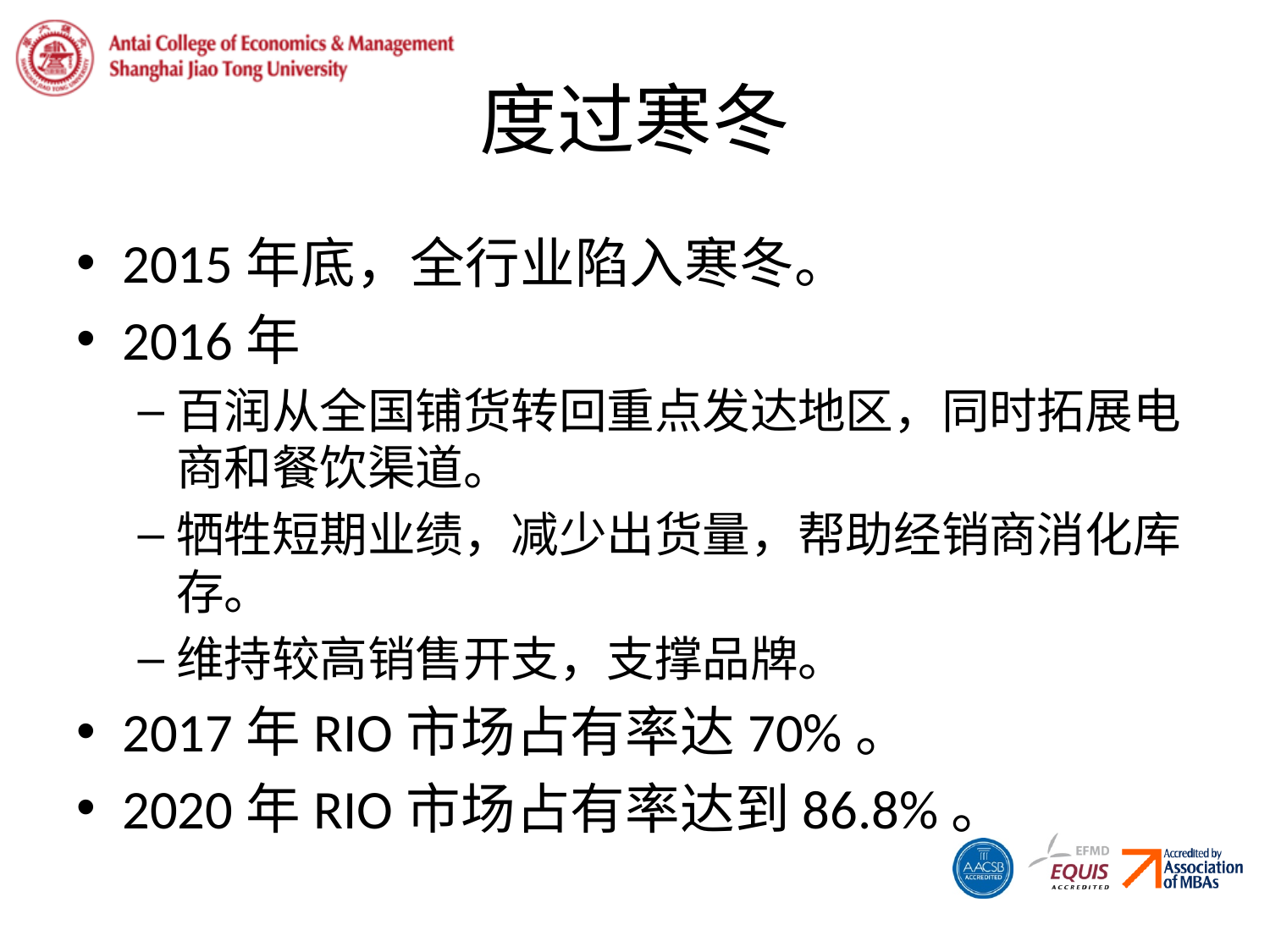

# 度过寒冬
2015年底，全行业陷入寒冬。
2016年
百润从全国铺货转回重点发达地区，同时拓展电商和餐饮渠道。
牺牲短期业绩，减少出货量，帮助经销商消化库存。
维持较高销售开支，支撑品牌。
2017年RIO市场占有率达70%。
2020年RIO市场占有率达到86.8%。